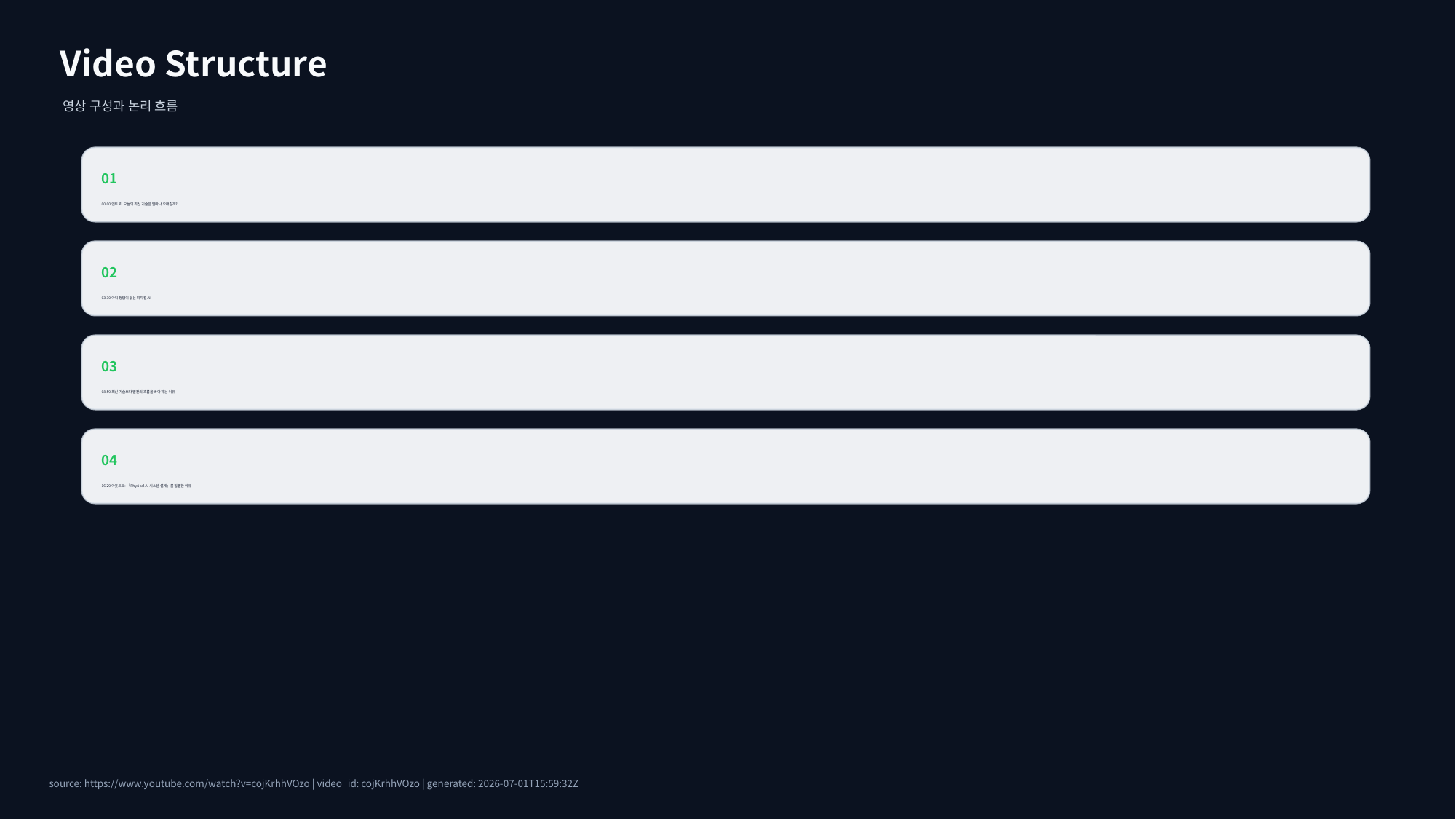

Video Structure
영상 구성과 논리 흐름

01
00:00 인트로: 오늘의 최신 기술은 얼마나 오래갈까?

02
03:30 아직 정답이 없는 피지컬 AI

03
08:59 최신 기술보다 발전의 흐름을 봐야 하는 이유

04
16:29 아웃트로: 『Physical AI 시스템 설계』를 집필한 이유
source: https://www.youtube.com/watch?v=cojKrhhVOzo | video_id: cojKrhhVOzo | generated: 2026-07-01T15:59:32Z